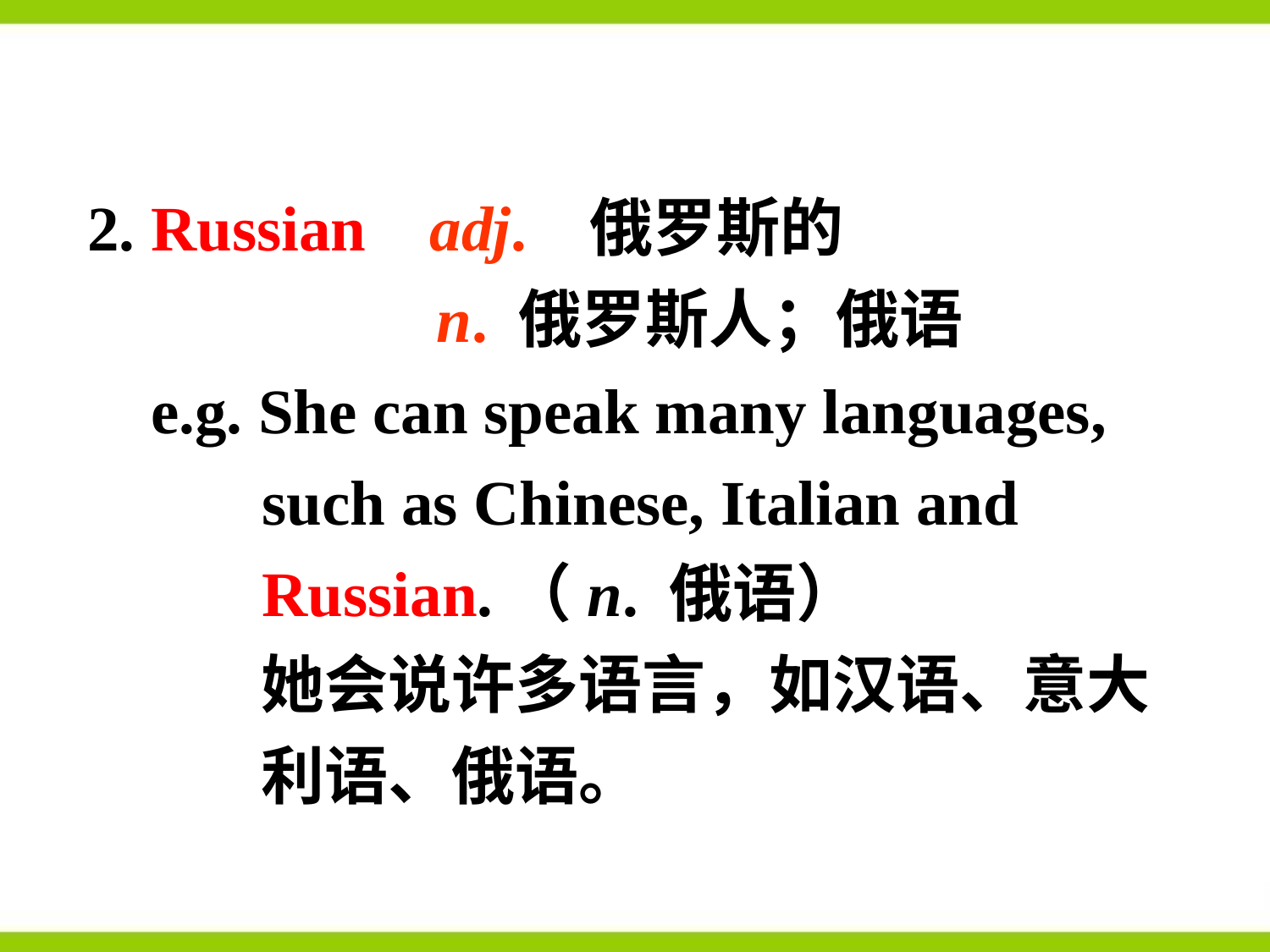

2. Russian    adj.   俄罗斯的
                      n. 俄罗斯人；俄语
    e.g. She can speak many languages,
           such as Chinese, Italian and
           Russian.（n. 俄语）
           她会说许多语言，如汉语、意大
           利语、俄语。